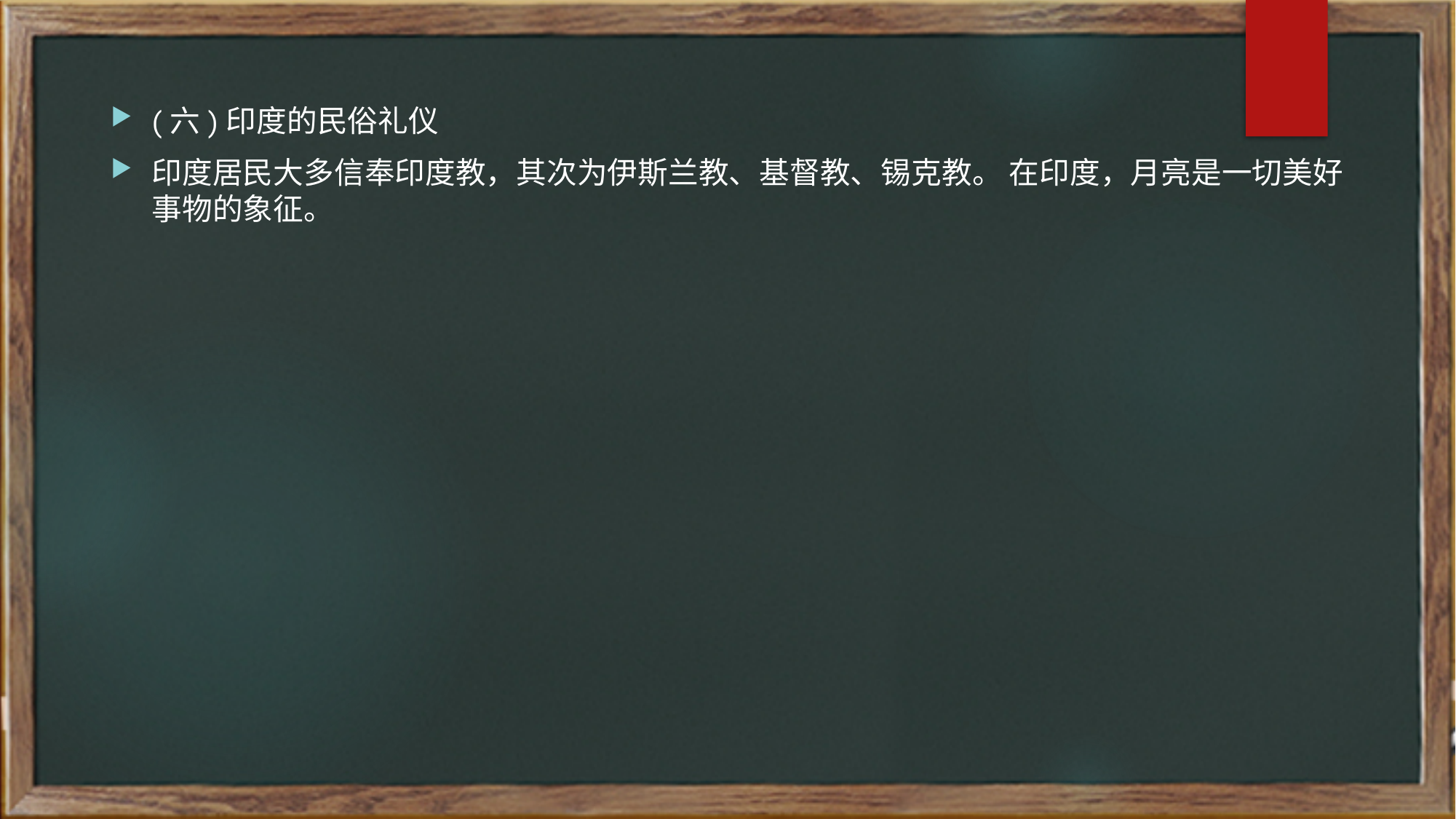

(六)印度的民俗礼仪
印度居民大多信奉印度教，其次为伊斯兰教、基督教、锡克教。 在印度，月亮是一切美好事物的象征。